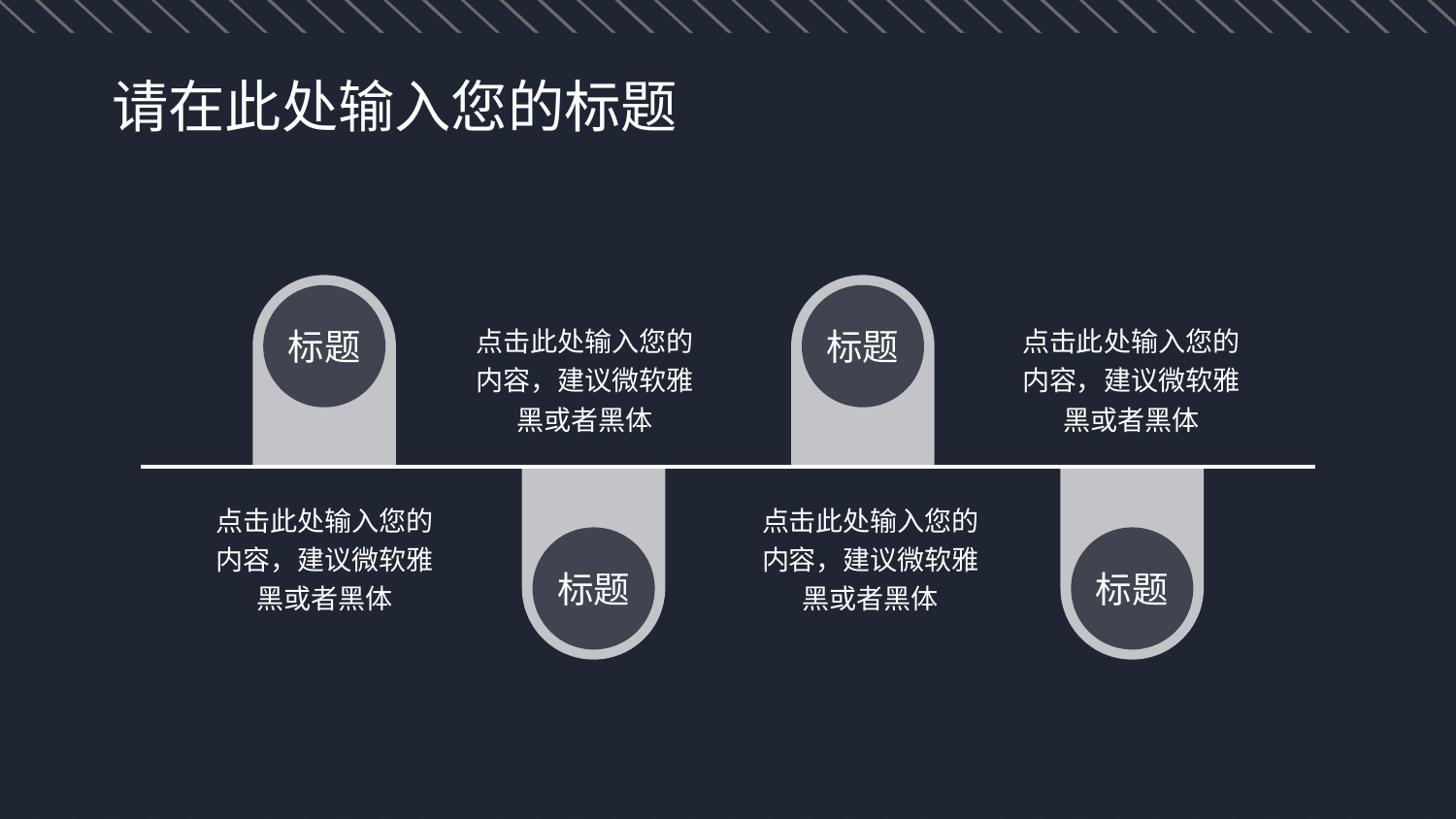

# 请在此处输入您的标题

标题
标题
点击此处输入您的内容，建议微软雅黑或者黑体
点击此处输入您的内容，建议微软雅黑或者黑体

点击此处输入您的内容，建议微软雅黑或者黑体
点击此处输入您的内容，建议微软雅黑或者黑体
标题
标题